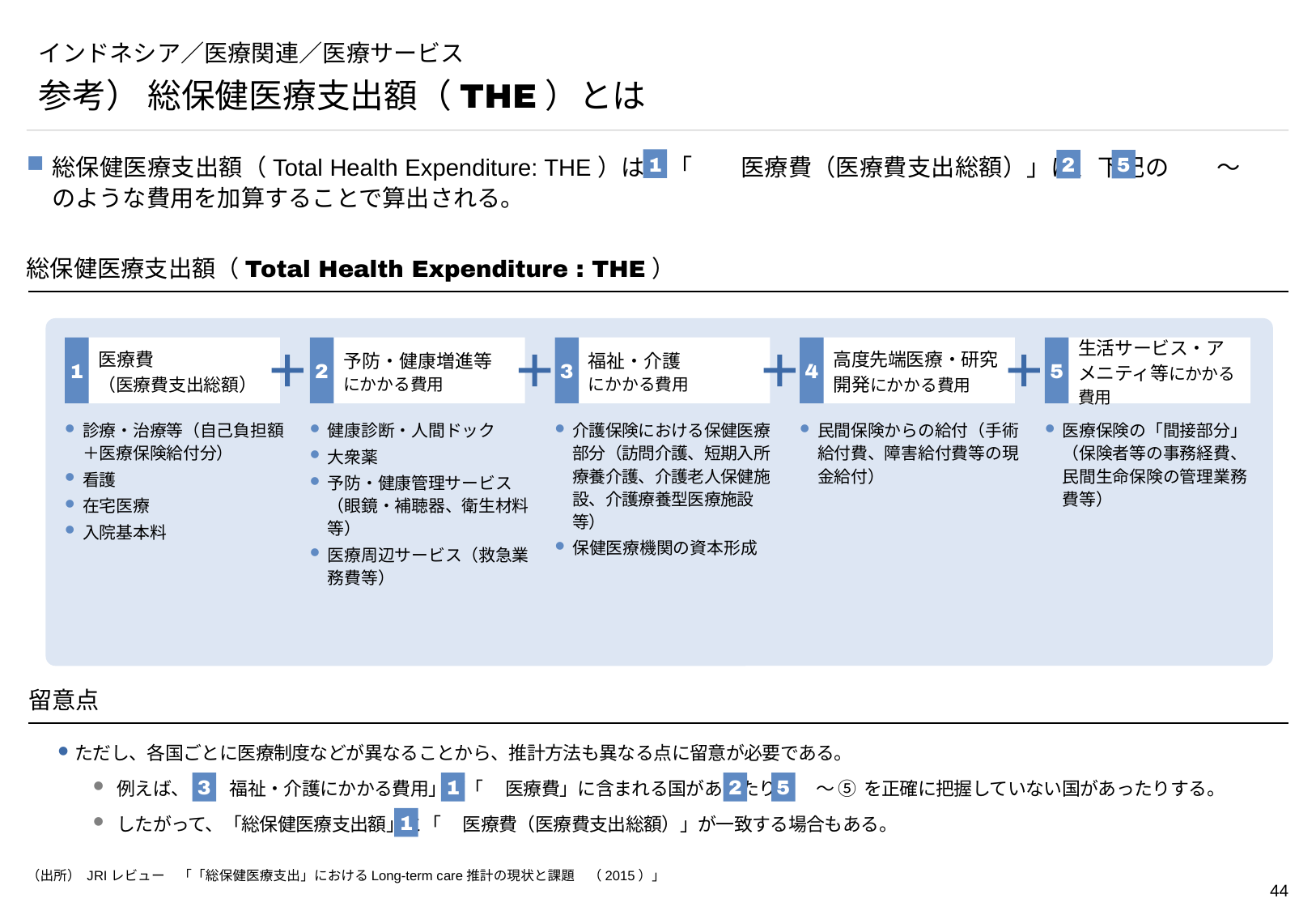

# インドネシア／医療関連／医療サービス
参考） 総保健医療支出額（THE）とは
1
総保健医療支出額（Total Health Expenditure: THE）は、「　　医療費（医療費支出総額）」に、下記の　　～　　のような費用を加算することで算出される。
2
5
総保健医療支出額（Total Health Expenditure : THE）

医療費
（医療費支出総額）
1
予防・健康増進等
にかかる費用
2
福祉・介護
にかかる費用
3
高度先端医療・研究開発にかかる費用
4
生活サービス・アメニティ等にかかる費用
5

診療・治療等（自己負担額＋医療保険給付分）
看護
在宅医療
入院基本料
健康診断・人間ドック
大衆薬
予防・健康管理サービス（眼鏡・補聴器、衛生材料等）
医療周辺サービス（救急業務費等）
介護保険における保健医療部分（訪問介護、短期入所療養介護、介護老人保健施設、介護療養型医療施設等）
保健医療機関の資本形成
民間保険からの給付（手術給付費、障害給付費等の現金給付）
医療保険の「間接部分」（保険者等の事務経費、民間生命保険の管理業務費等）
留意点
ただし、各国ごとに医療制度などが異なることから、推計方法も異なる点に留意が必要である。
例えば、「      福祉・介護にかかる費用」が「      医療費」に含まれる国があったり、      ～ ⑤  を正確に把握していない国があったりする。
したがって、「総保健医療支出額」と「      医療費（医療費支出総額）」が一致する場合もある。
3
1
2
5
1
（出所） JRIレビュー　「「総保健医療支出」におけるLong-term care推計の現状と課題　（2015）」